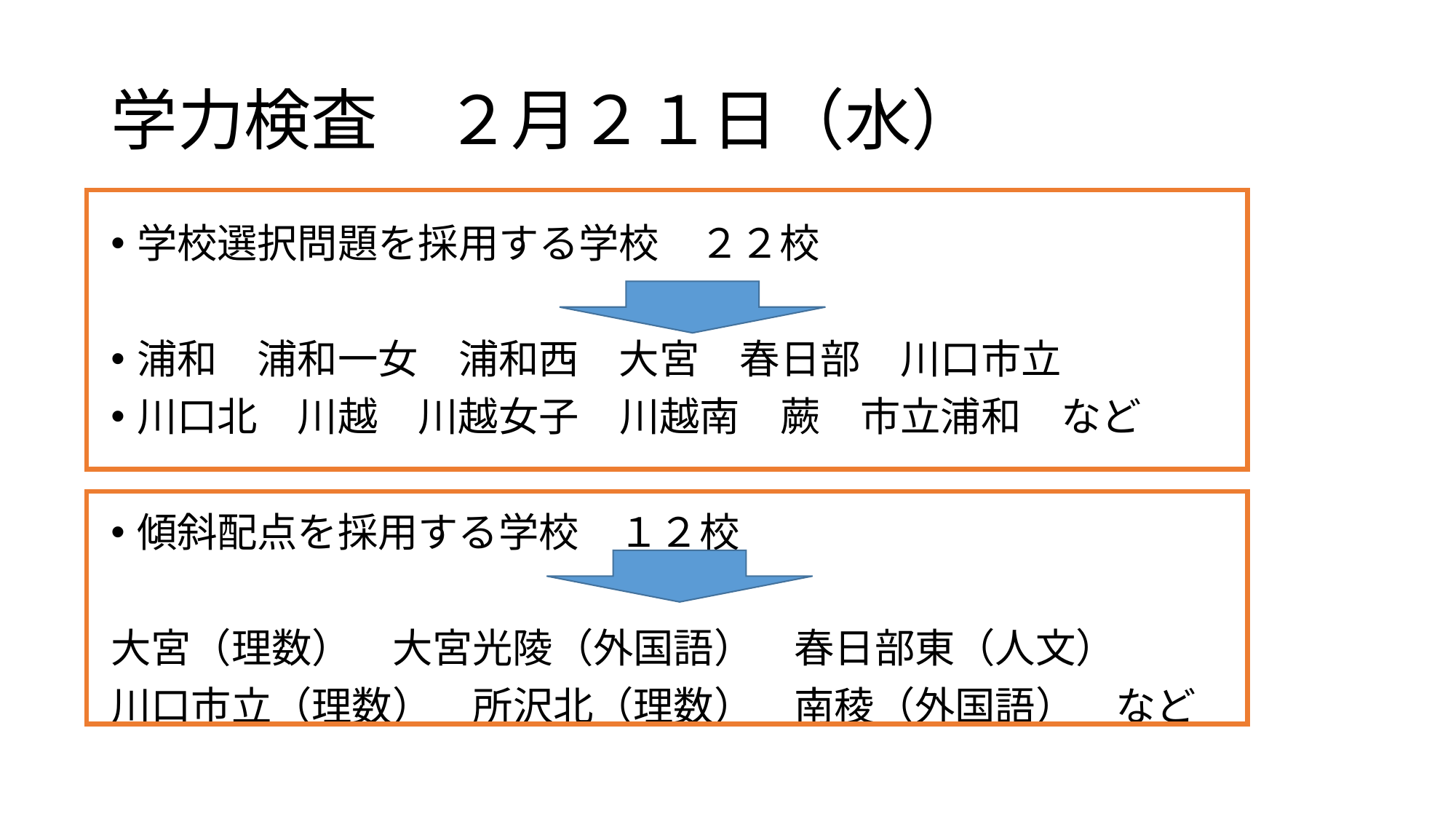

# 学力検査　２月２１日（水）

学校選択問題を採用する学校　２２校

浦和　浦和一女　浦和西　大宮　春日部　川口市立
川口北　川越　川越女子　川越南　蕨　市立浦和　など

傾斜配点を採用する学校　１２校

大宮（理数）　大宮光陵（外国語）　春日部東（人文）
川口市立（理数）　所沢北（理数）　南稜（外国語）　など